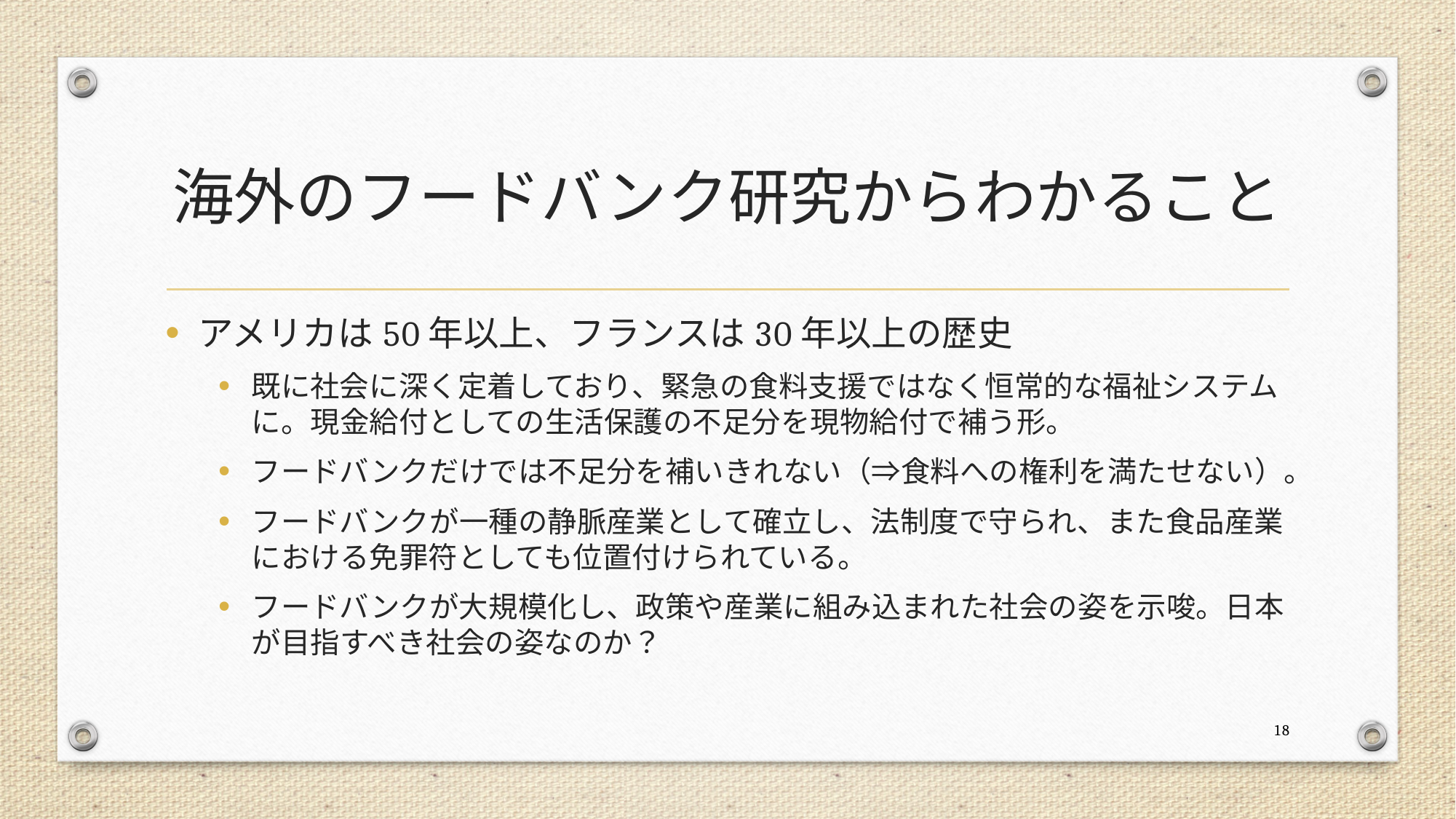

# 海外のフードバンク研究からわかること
アメリカは50年以上、フランスは30年以上の歴史
既に社会に深く定着しており、緊急の食料支援ではなく恒常的な福祉システムに。現金給付としての生活保護の不足分を現物給付で補う形。
フードバンクだけでは不足分を補いきれない（⇒食料への権利を満たせない）。
フードバンクが一種の静脈産業として確立し、法制度で守られ、また食品産業における免罪符としても位置付けられている。
フードバンクが大規模化し、政策や産業に組み込まれた社会の姿を示唆。日本が目指すべき社会の姿なのか？
18